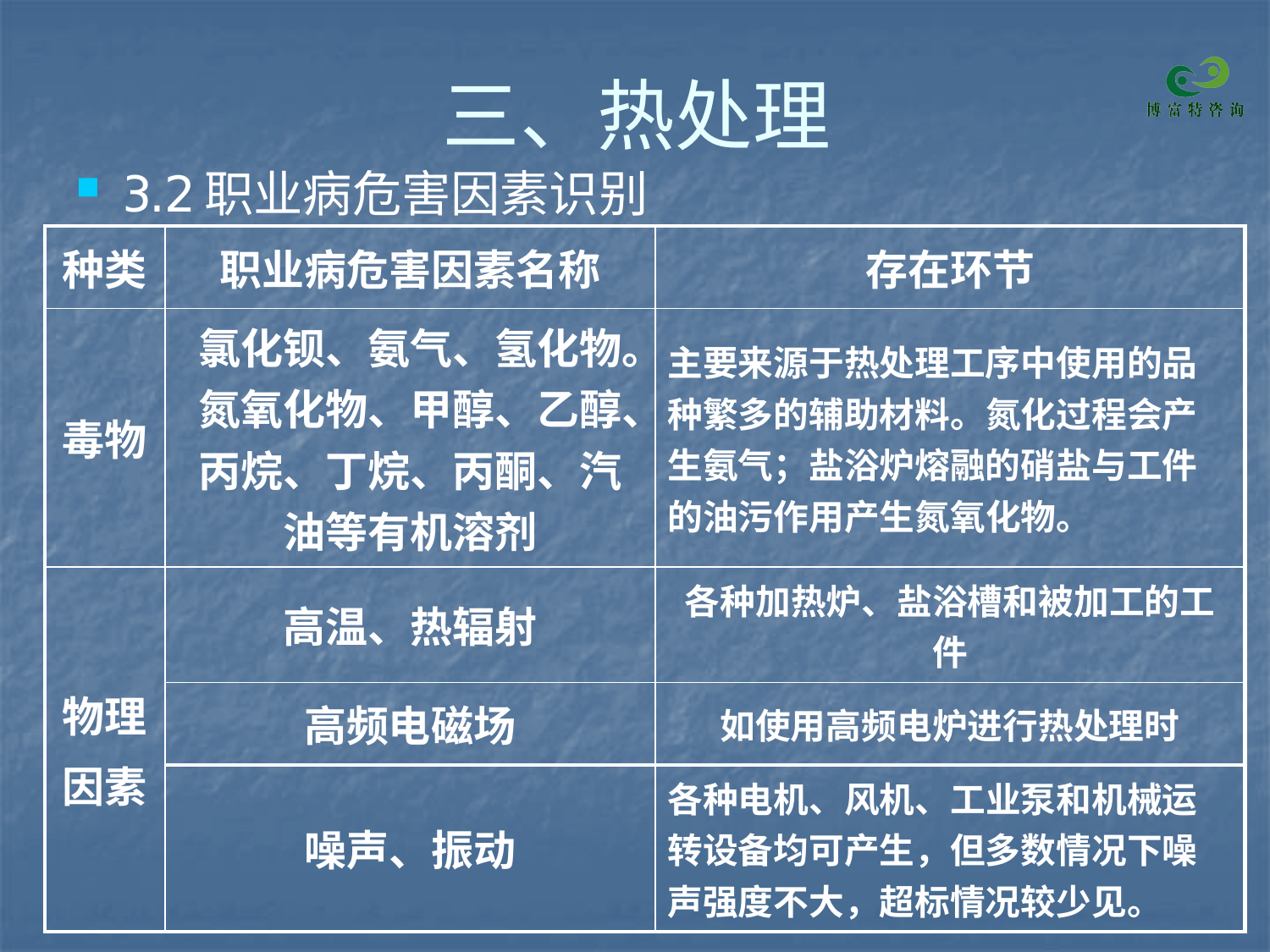

# 三、热处理
3.2职业病危害因素识别
| 种类 | 职业病危害因素名称 | 存在环节 |
| --- | --- | --- |
| 毒物 | 氯化钡、氨气、氢化物。氮氧化物、甲醇、乙醇、丙烷、丁烷、丙酮、汽油等有机溶剂 | 主要来源于热处理工序中使用的品种繁多的辅助材料。氮化过程会产生氨气；盐浴炉熔融的硝盐与工件的油污作用产生氮氧化物。 |
| 物理 因素 | 高温、热辐射 | 各种加热炉、盐浴槽和被加工的工件 |
|  | 高频电磁场 | 如使用高频电炉进行热处理时 |
|  | 噪声、振动 | 各种电机、风机、工业泵和机械运转设备均可产生，但多数情况下噪声强度不大，超标情况较少见。 |